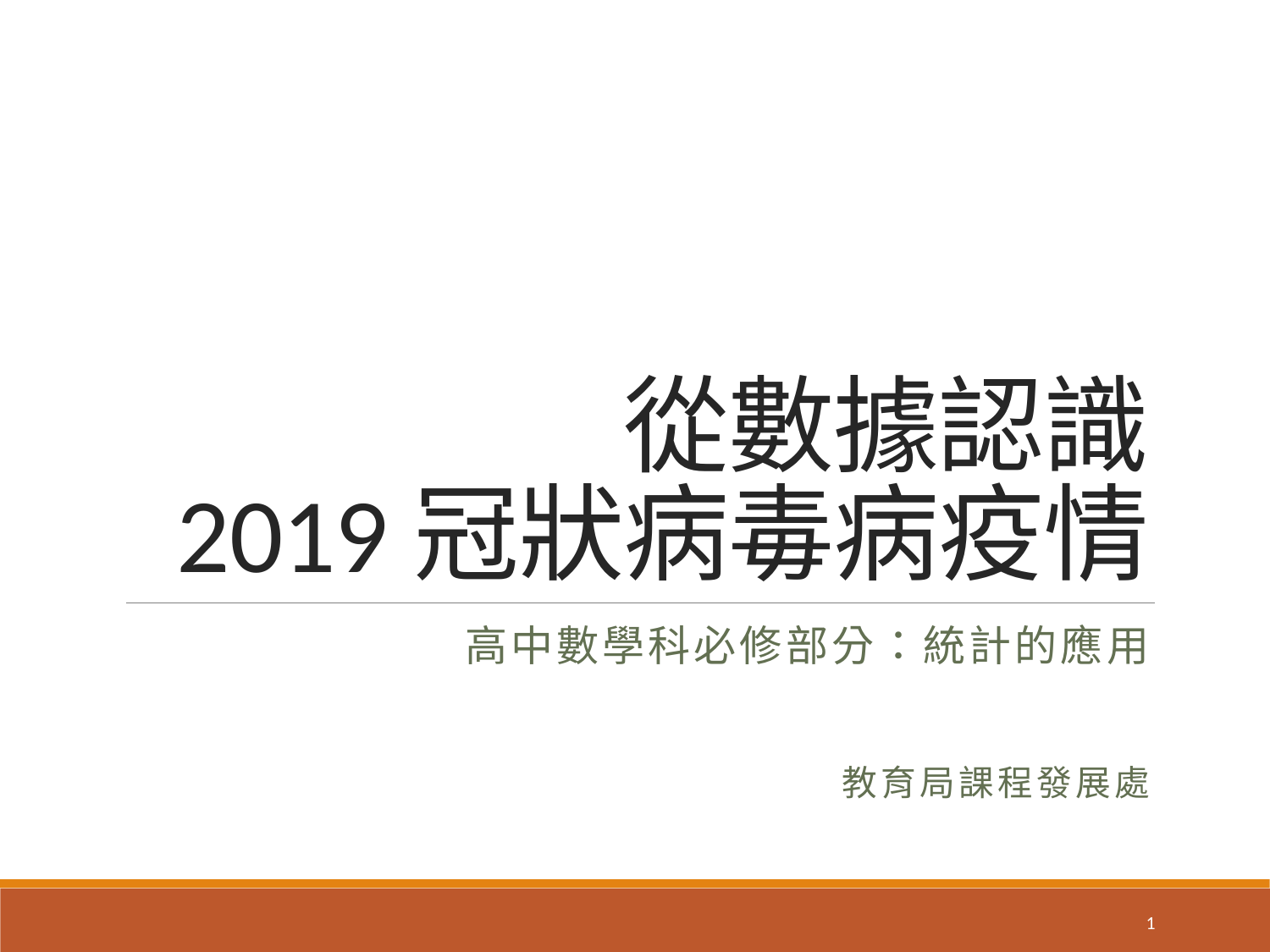

# 從數據認識 2019冠狀病毒病疫情
高中數學科必修部分：統計的應用

教育局課程發展處

1